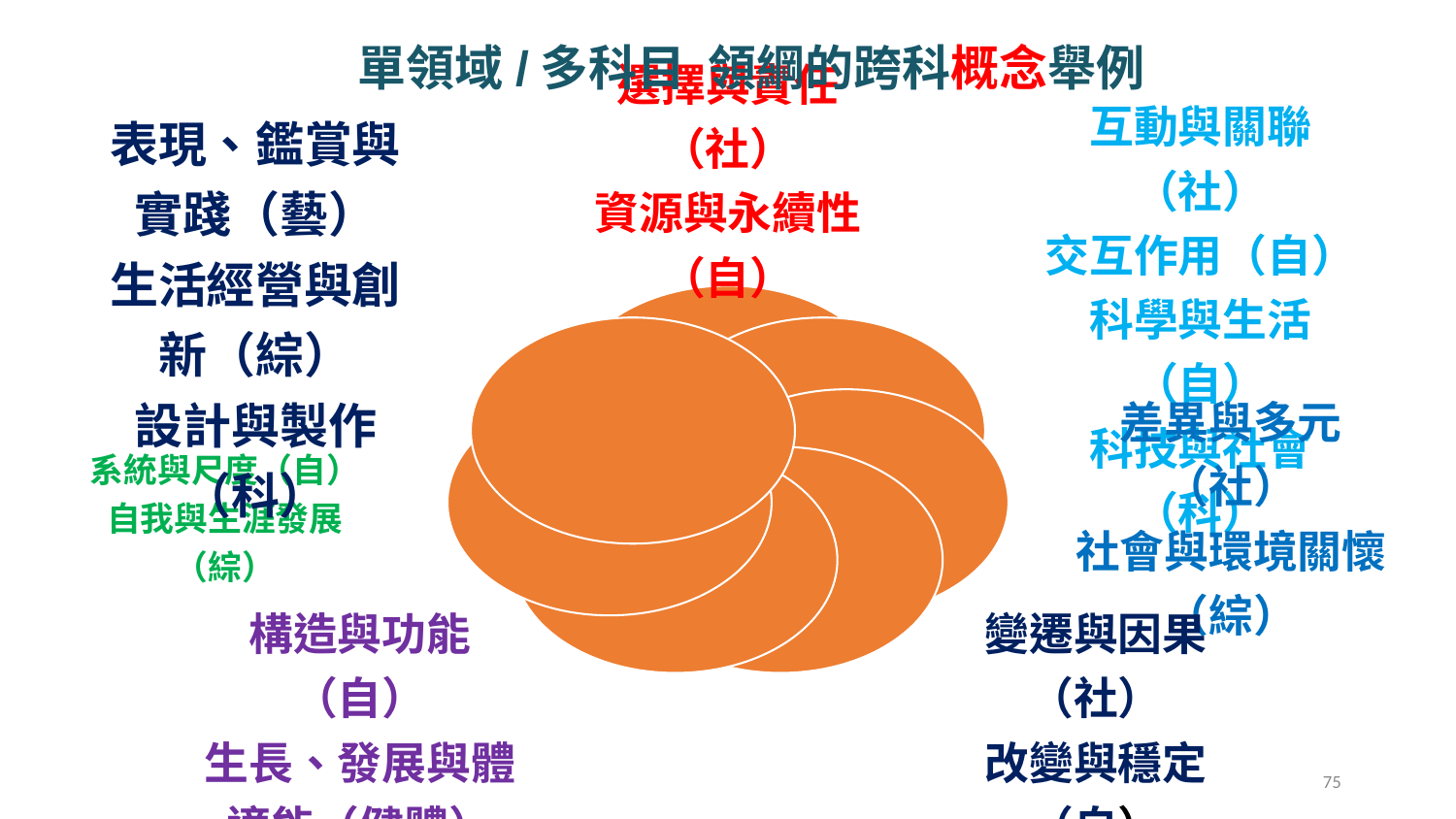

單領域/多科目  領綱的跨科概念舉例
資源與永續性（自）
社會與環境關懷（綜）
變遷與因果（社）
互動與關聯（社）
交互作用（自）
科學與生活（自）
構造與功能（自）
系統與尺度（自）
自我與生涯發展（綜）
表現、鑑賞與實踐（藝）
生活經營與創新（綜）
75